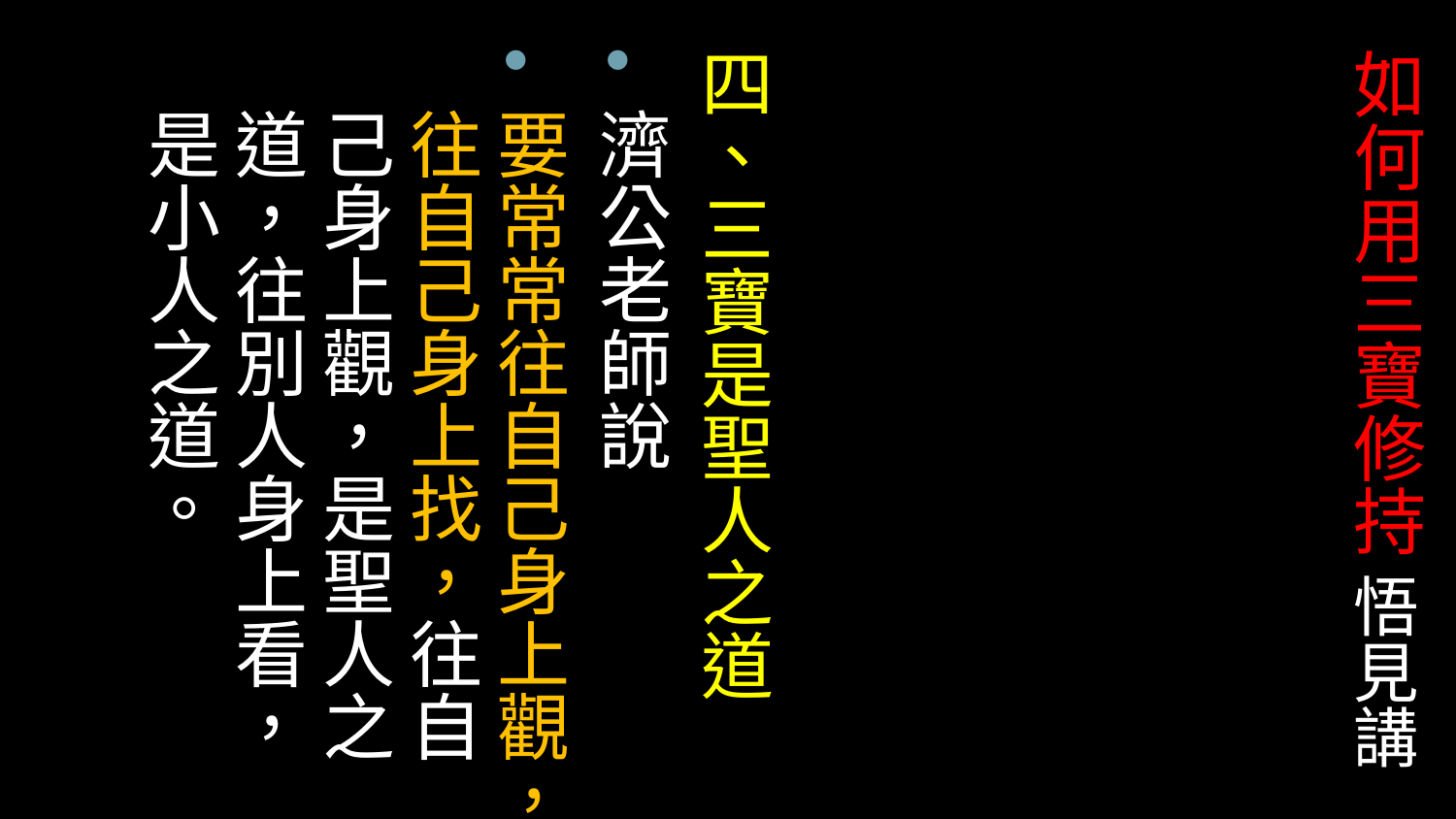

# 如何用三寶修持 悟見講
四、三寶是聖人之道
濟公老師說
要常常往自己身上觀，往自己身上找，往自己身上觀，是聖人之道，往別人身上看，是小人之道。